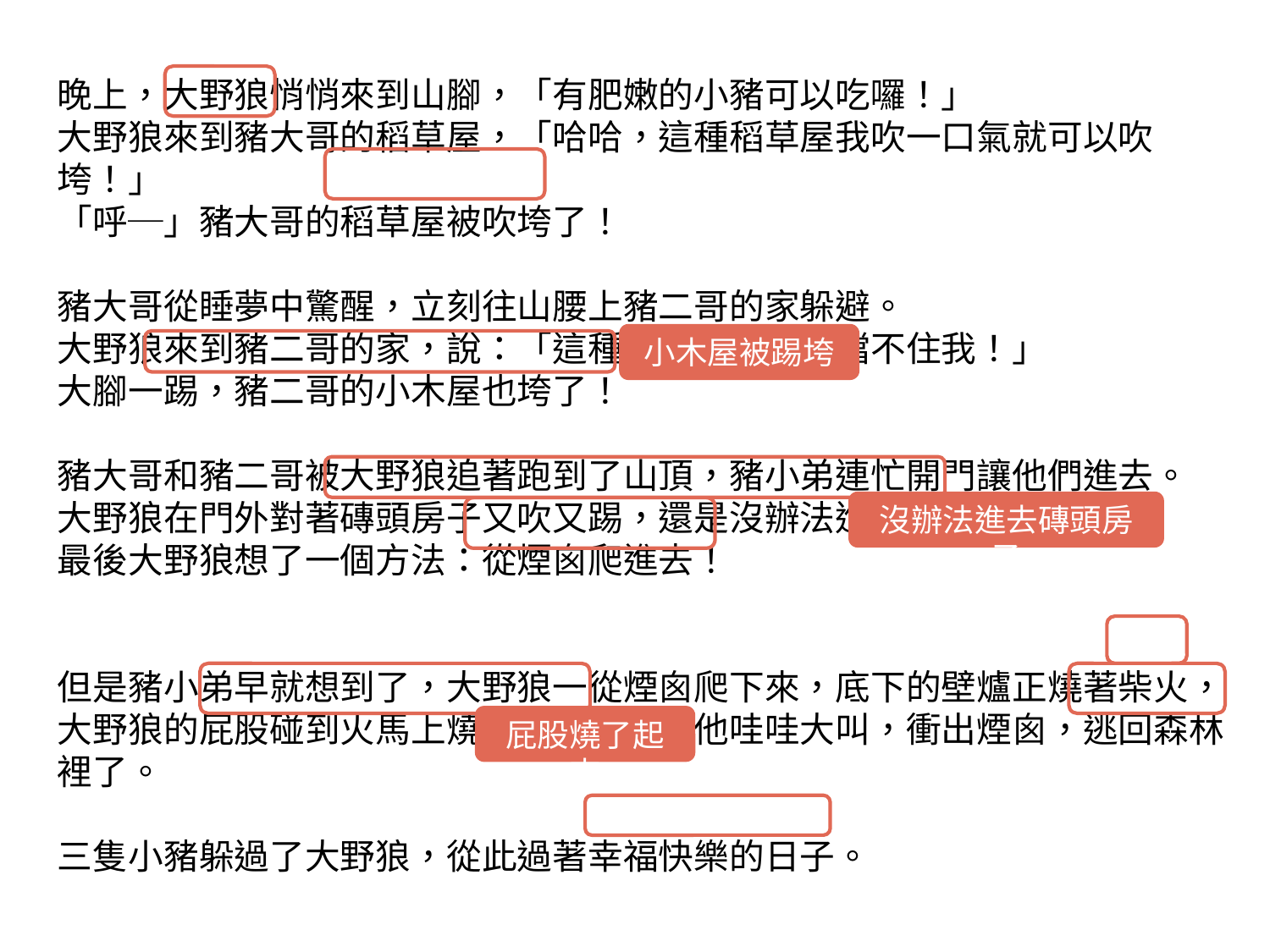

晚上，大野狼悄悄來到山腳，「有肥嫩的小豬可以吃囉！」
大野狼來到豬大哥的稻草屋，「哈哈，這種稻草屋我吹一口氣就可以吹垮！」
「呼─」豬大哥的稻草屋被吹垮了！

豬大哥從睡夢中驚醒，立刻往山腰上豬二哥的家躲避。
大野狼來到豬二哥的家，說：「這種木頭房子根本擋不住我！」
大腳一踢，豬二哥的小木屋也垮了！

豬大哥和豬二哥被大野狼追著跑到了山頂，豬小弟連忙開門讓他們進去。
大野狼在門外對著磚頭房子又吹又踢，還是沒辦法進門。
最後大野狼想了一個方法：從煙囪爬進去！

但是豬小弟早就想到了，大野狼一從煙囪爬下來，底下的壁爐正燒著柴火，
大野狼的屁股碰到火馬上燒了起來，燙的他哇哇大叫，衝出煙囪，逃回森林裡了。

三隻小豬躲過了大野狼，從此過著幸福快樂的日子。

小木屋被踢垮

沒辦法進去磚頭房子

屁股燒了起來